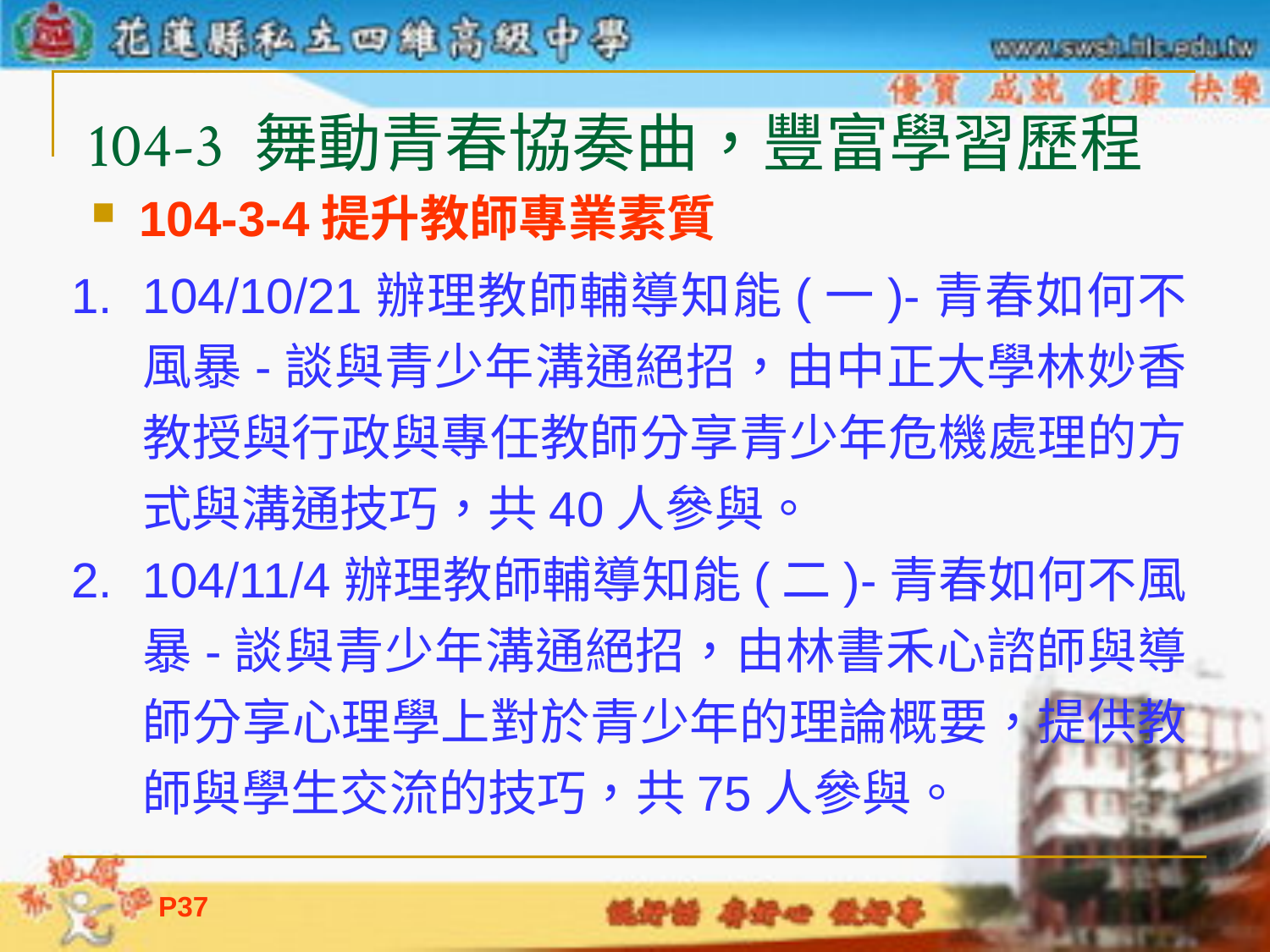

104-3 舞動青春協奏曲，豐富學習歷程
104-3-4提升教師專業素質
104/10/21辦理教師輔導知能(一)-青春如何不風暴-談與青少年溝通絕招，由中正大學林妙香教授與行政與專任教師分享青少年危機處理的方式與溝通技巧，共40人參與。
104/11/4辦理教師輔導知能(二)-青春如何不風暴-談與青少年溝通絕招，由林書禾心諮師與導師分享心理學上對於青少年的理論概要，提供教師與學生交流的技巧，共75人參與。
P37